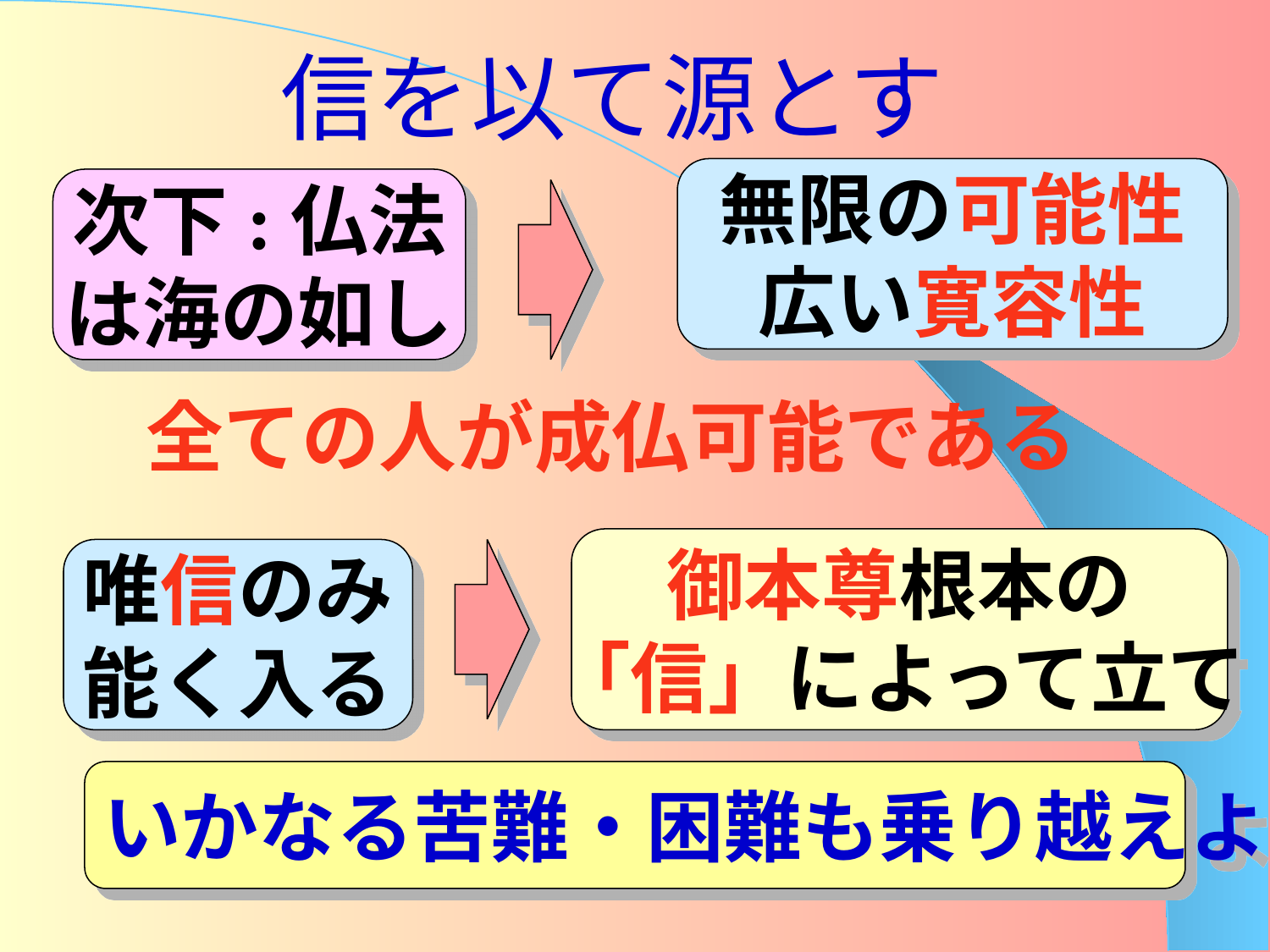

# 信を以て源とす
無限の可能性
広い寛容性
次下:仏法
は海の如し

全ての人が成仏可能である
御本尊根本の
「信」によって立て
唯信のみ
能く入る

いかなる苦難・困難も乗り越えよ